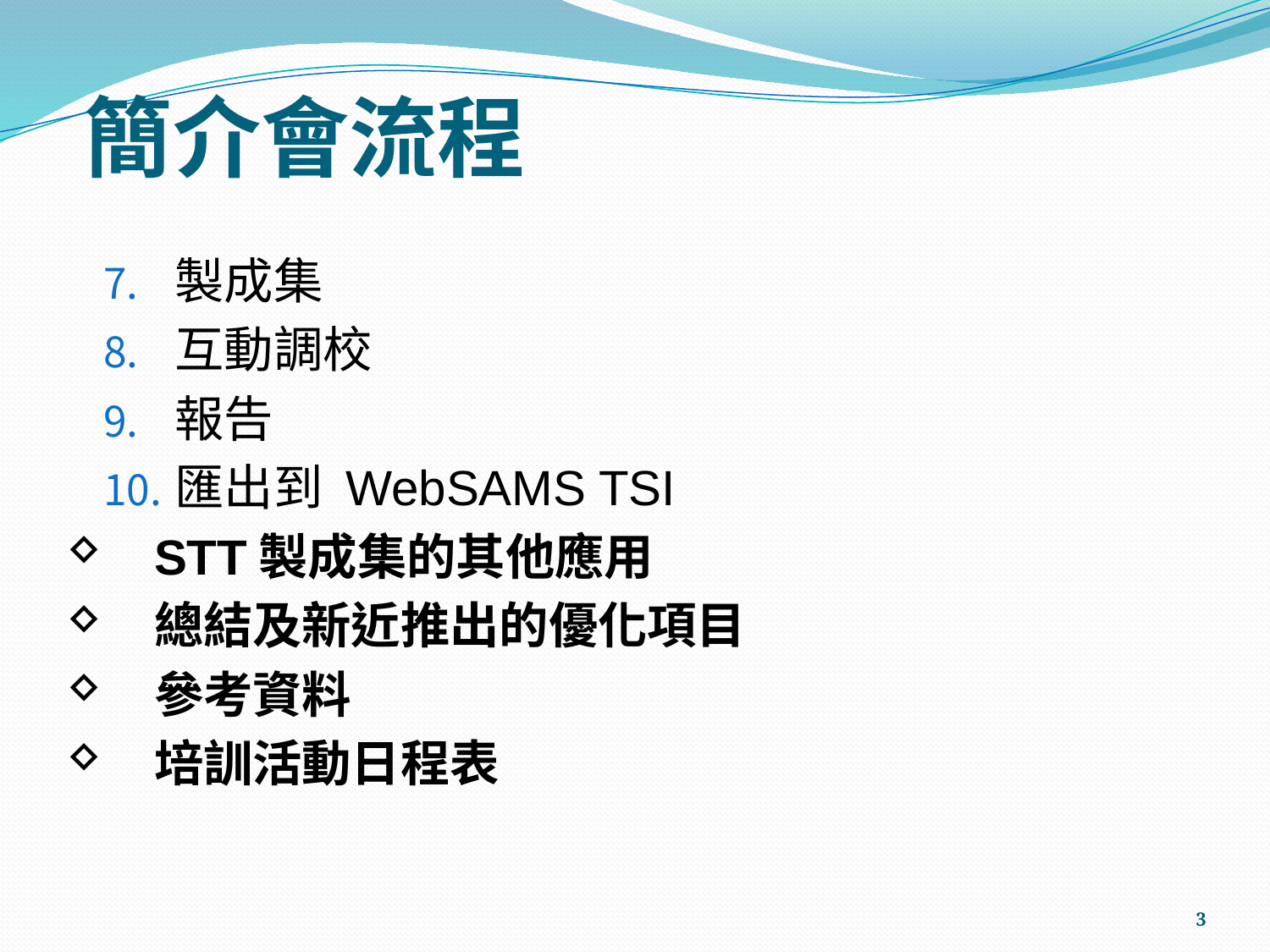

# 簡介會流程
製成集
互動調校
報告
匯出到 WebSAMS TSI
STT製成集的其他應用
總結及新近推出的優化項目
參考資料
培訓活動日程表

3